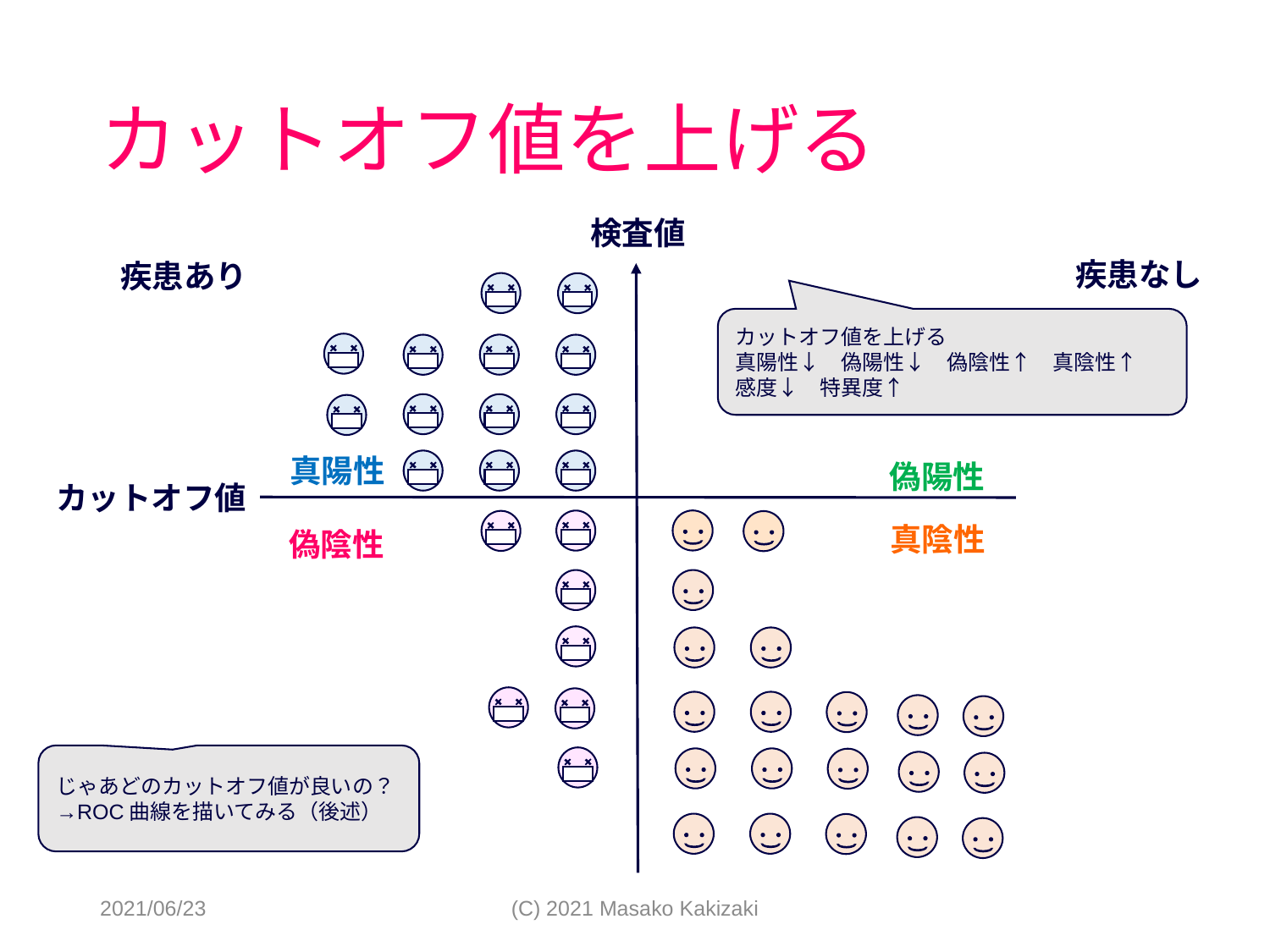

# カットオフ値を上げる
検査値
疾患なし
疾患あり

カットオフ値を上げる
真陽性↓　偽陽性↓　偽陰性↑　真陰性↑
感度↓　特異度↑

真陽性

偽陽性

カットオフ値

真陰性
偽陰性

じゃあどのカットオフ値が良いの？
→ROC曲線を描いてみる（後述）

2021/06/23
(C) 2021 Masako Kakizaki